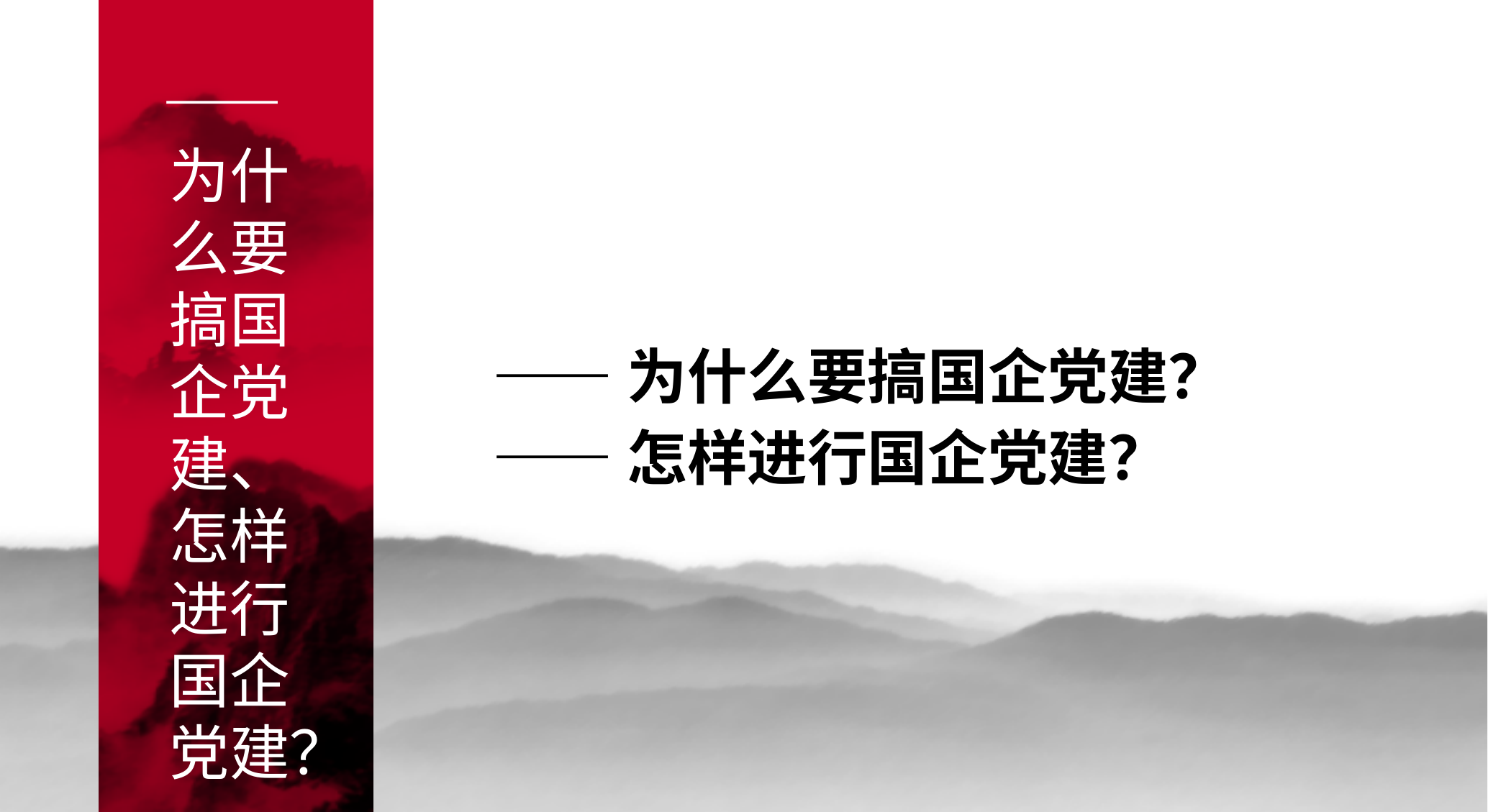

# ——为什么要搞国企党建、怎样进行国企党建？
——为什么要搞国企党建？
——怎样进行国企党建？